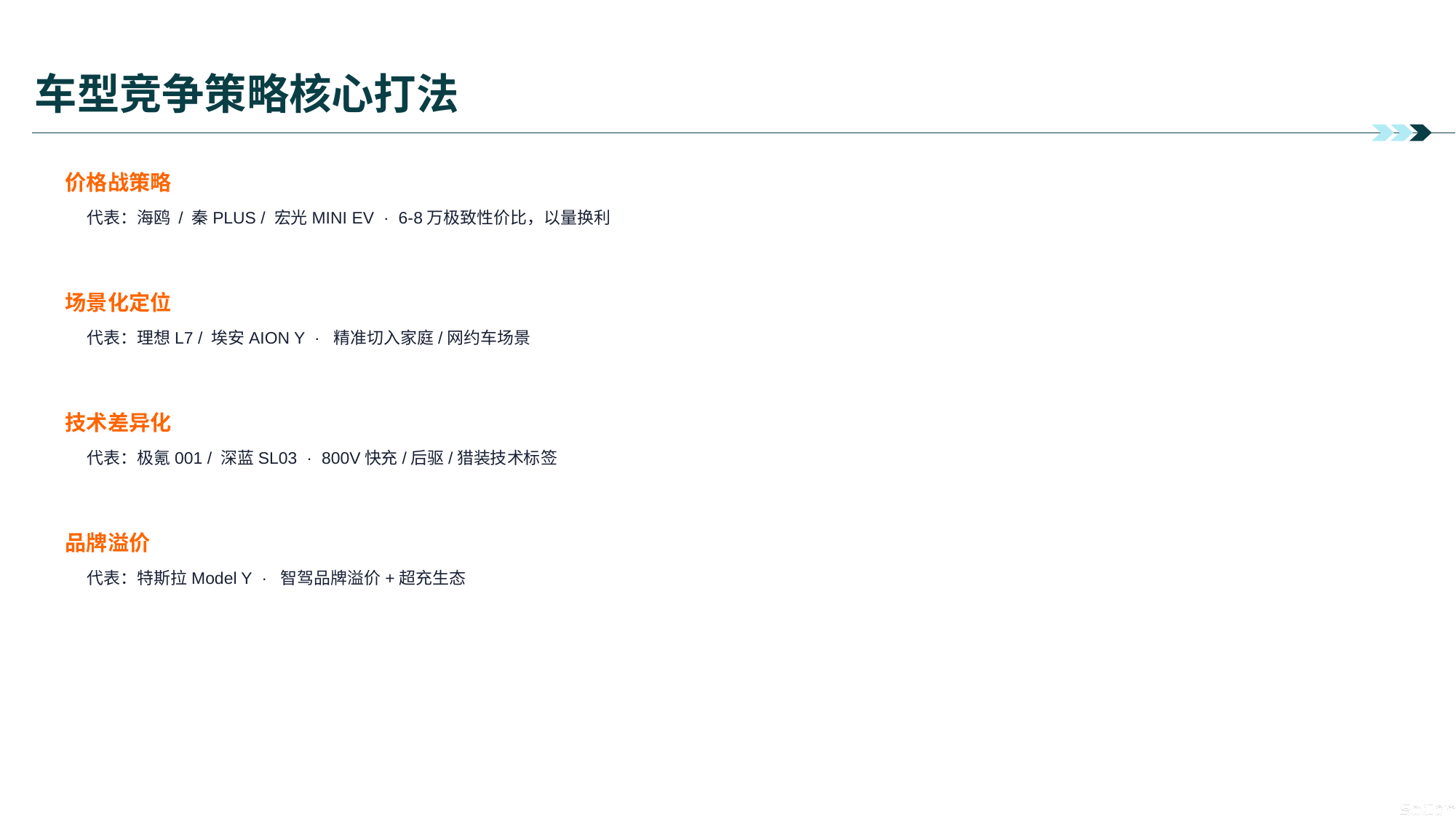

# 车型竞争策略核心打法
价格战策略
代表：海鸥 / 秦PLUS / 宏光MINI EV  ·  6-8万极致性价比，以量换利
场景化定位
代表：理想L7 / 埃安AION Y  ·  精准切入家庭/网约车场景
技术差异化
代表：极氪001 / 深蓝SL03  ·  800V快充/后驱/猎装技术标签
品牌溢价
代表：特斯拉Model Y  ·  智驾品牌溢价+超充生态